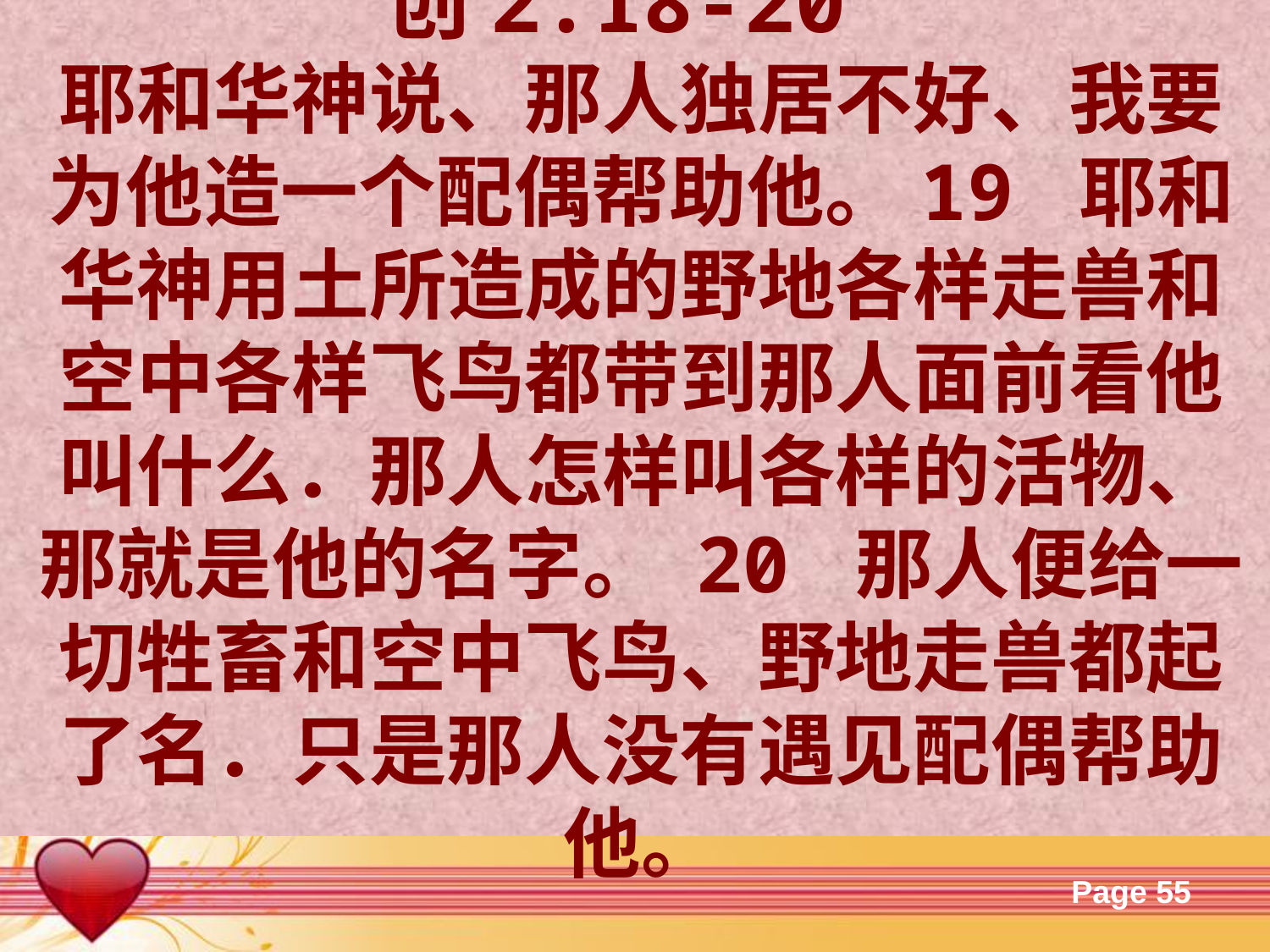

创2:18-20
耶和华神说、那人独居不好、我要为他造一个配偶帮助他。19 耶和华神用土所造成的野地各样走兽和空中各样飞鸟都带到那人面前看他叫什么．那人怎样叫各样的活物、那就是他的名字。 20 那人便给一切牲畜和空中飞鸟、野地走兽都起了名．只是那人没有遇见配偶帮助他。